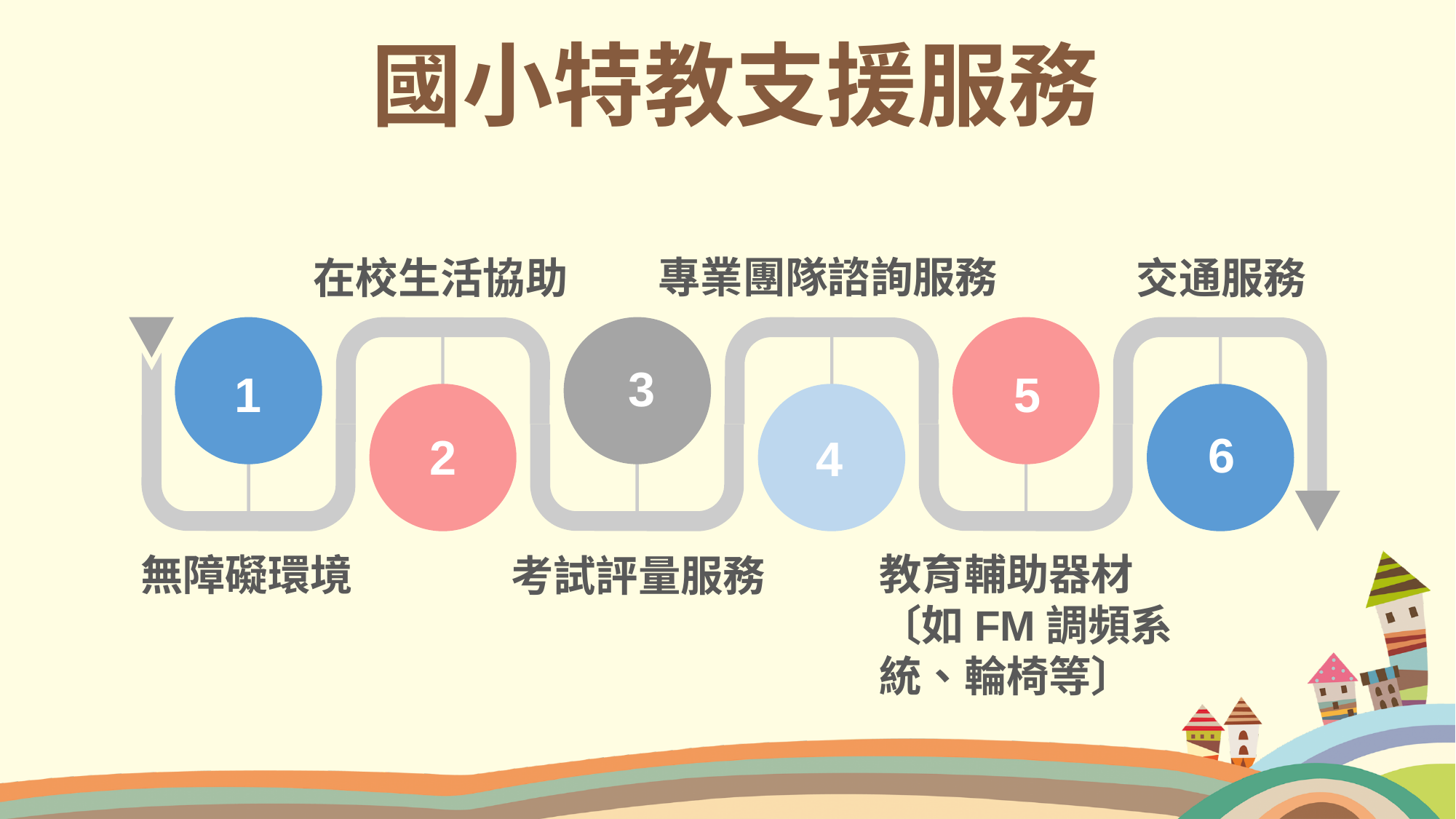

# 國小特教支援服務
專業團隊諮詢服務
在校生活協助
交通服務

3

1
5

6
2
4

教育輔助器材〔如FM調頻系統、輪椅等〕
無障礙環境
考試評量服務